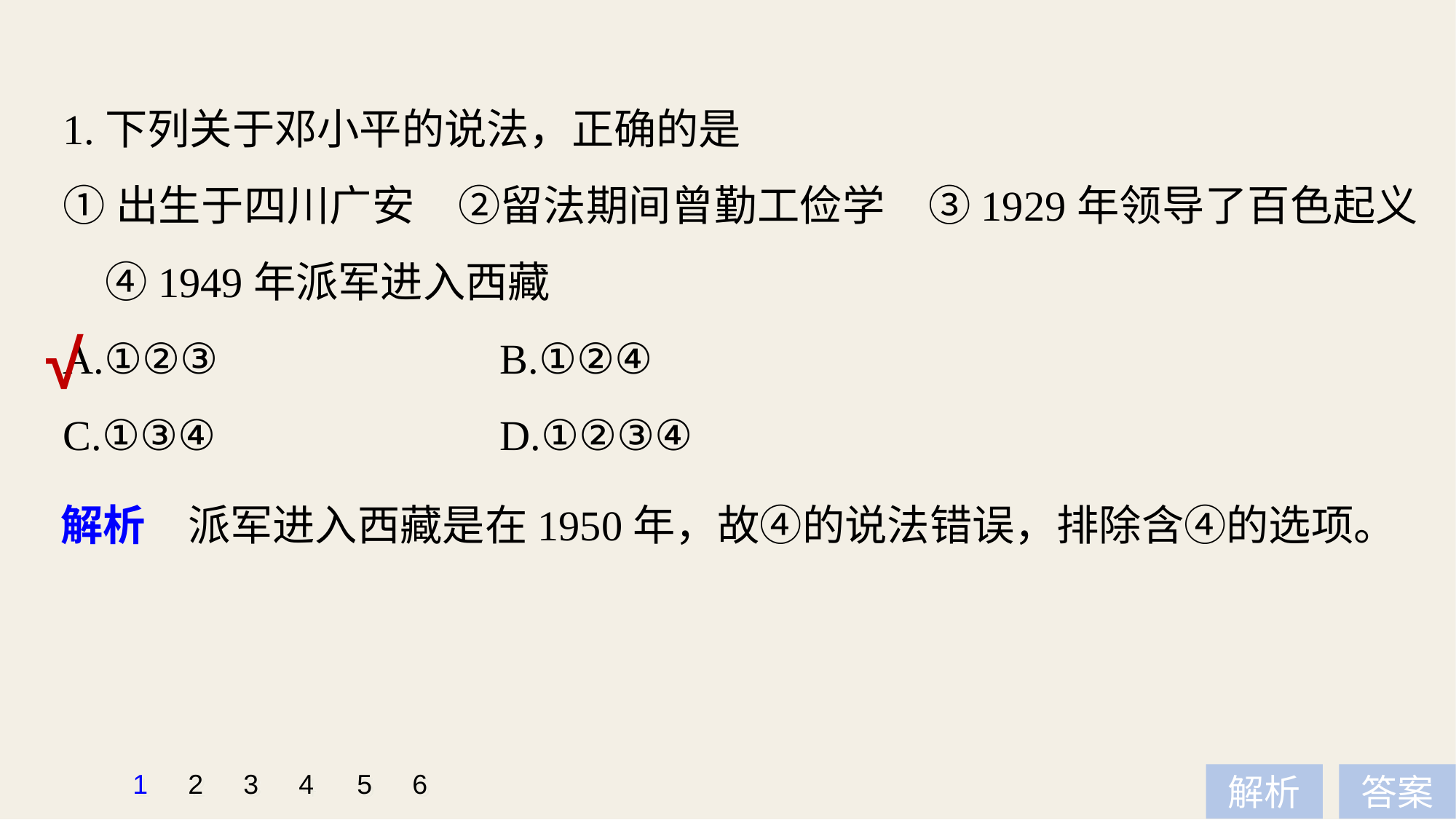

1.下列关于邓小平的说法，正确的是
①出生于四川广安　②留法期间曾勤工俭学　③1929年领导了百色起义　④1949年派军进入西藏
A.①②③  			B.①②④
C.①③④  			D.①②③④
√
解析　派军进入西藏是在1950年，故④的说法错误，排除含④的选项。
1
2
3
4
5
6
解析
答案